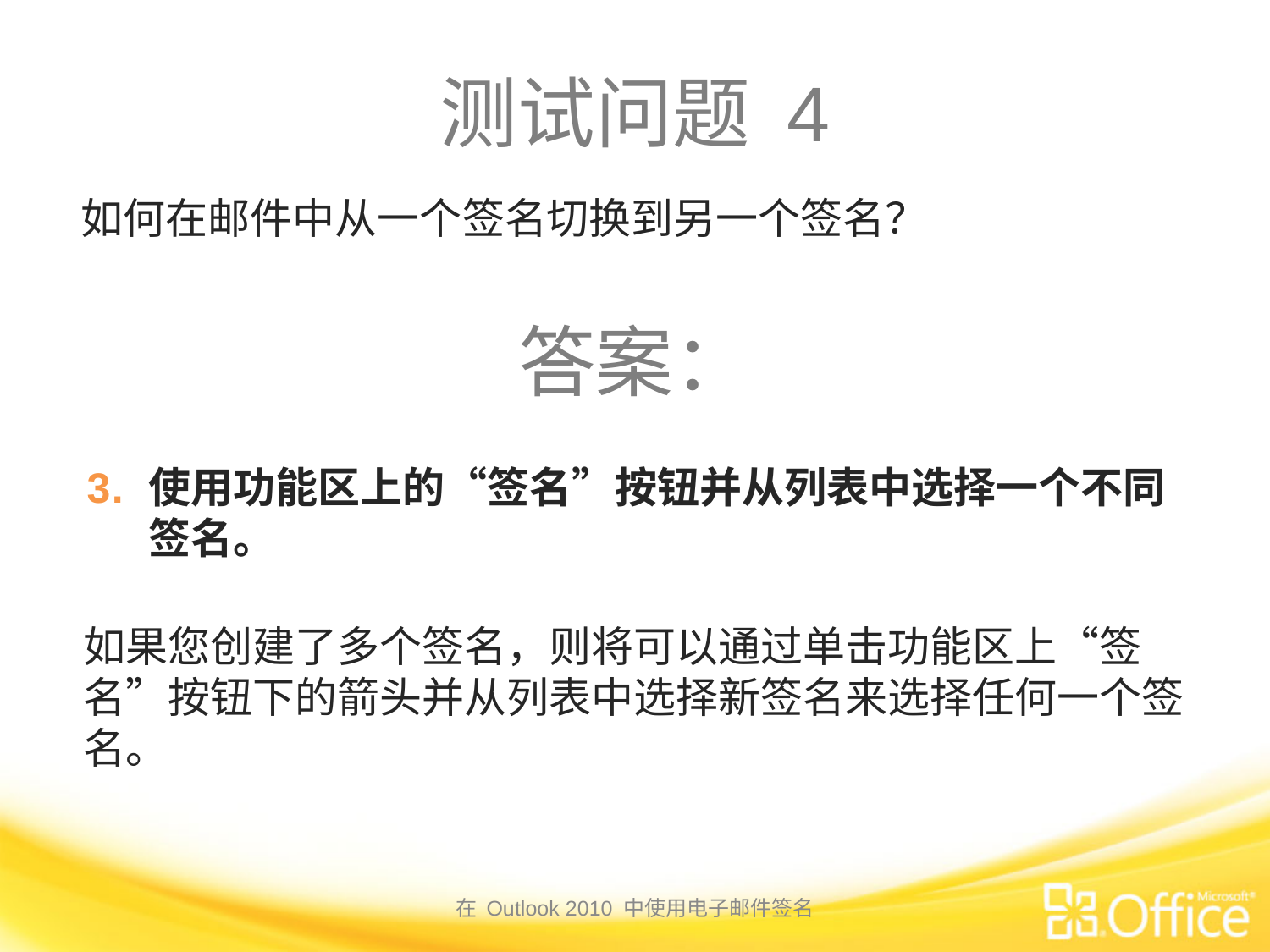

# 测试问题 4
如何在邮件中从一个签名切换到另一个签名？
答案：
使用功能区上的“签名”按钮并从列表中选择一个不同签名。
如果您创建了多个签名，则将可以通过单击功能区上“签名”按钮下的箭头并从列表中选择新签名来选择任何一个签名。
在 Outlook 2010 中使用电子邮件签名